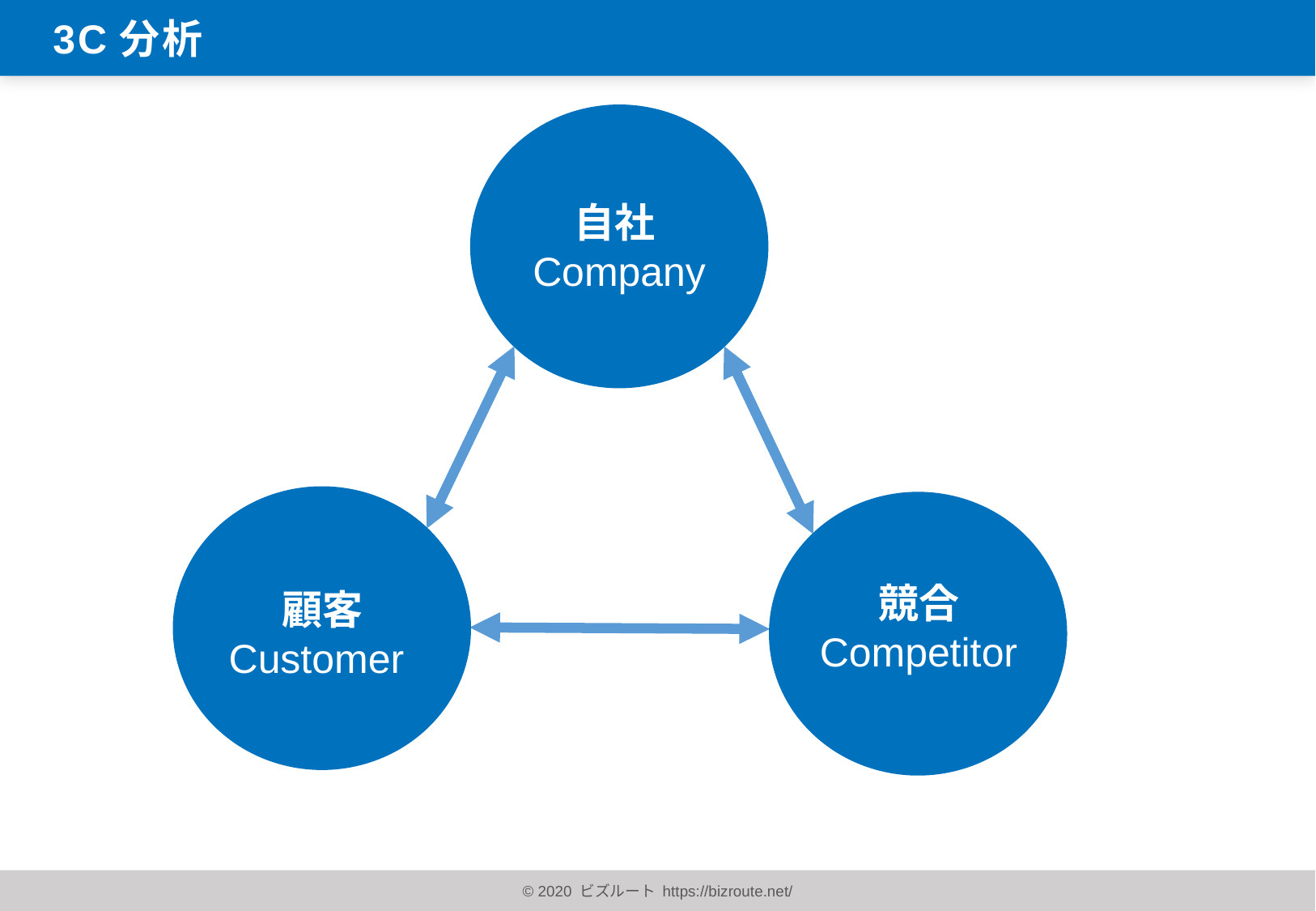

3C分析

自社Company

競合
Competitor
顧客
Customer

© 2020 ビズルート https://bizroute.net/